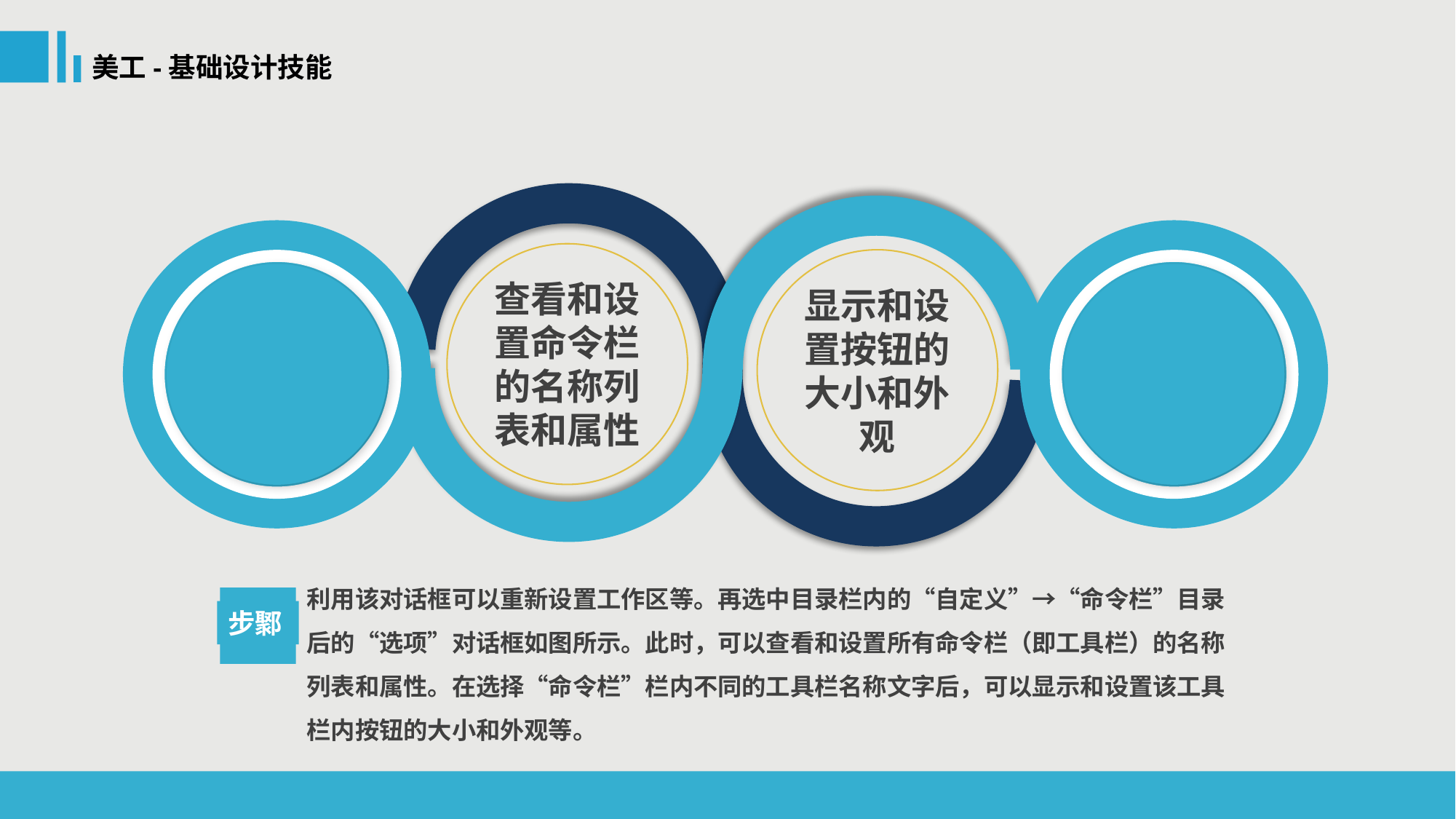

美工-基础设计技能

查看和设置命令栏的名称列表和属性
显示和设置按钮的大小和外观
利用该对话框可以重新设置工作区等。再选中目录栏内的“自定义”→“命令栏”目录后的“选项”对话框如图所示。此时，可以查看和设置所有命令栏（即工具栏）的名称列表和属性。在选择“命令栏”栏内不同的工具栏名称文字后，可以显示和设置该工具栏内按钮的大小和外观等。

步鄹